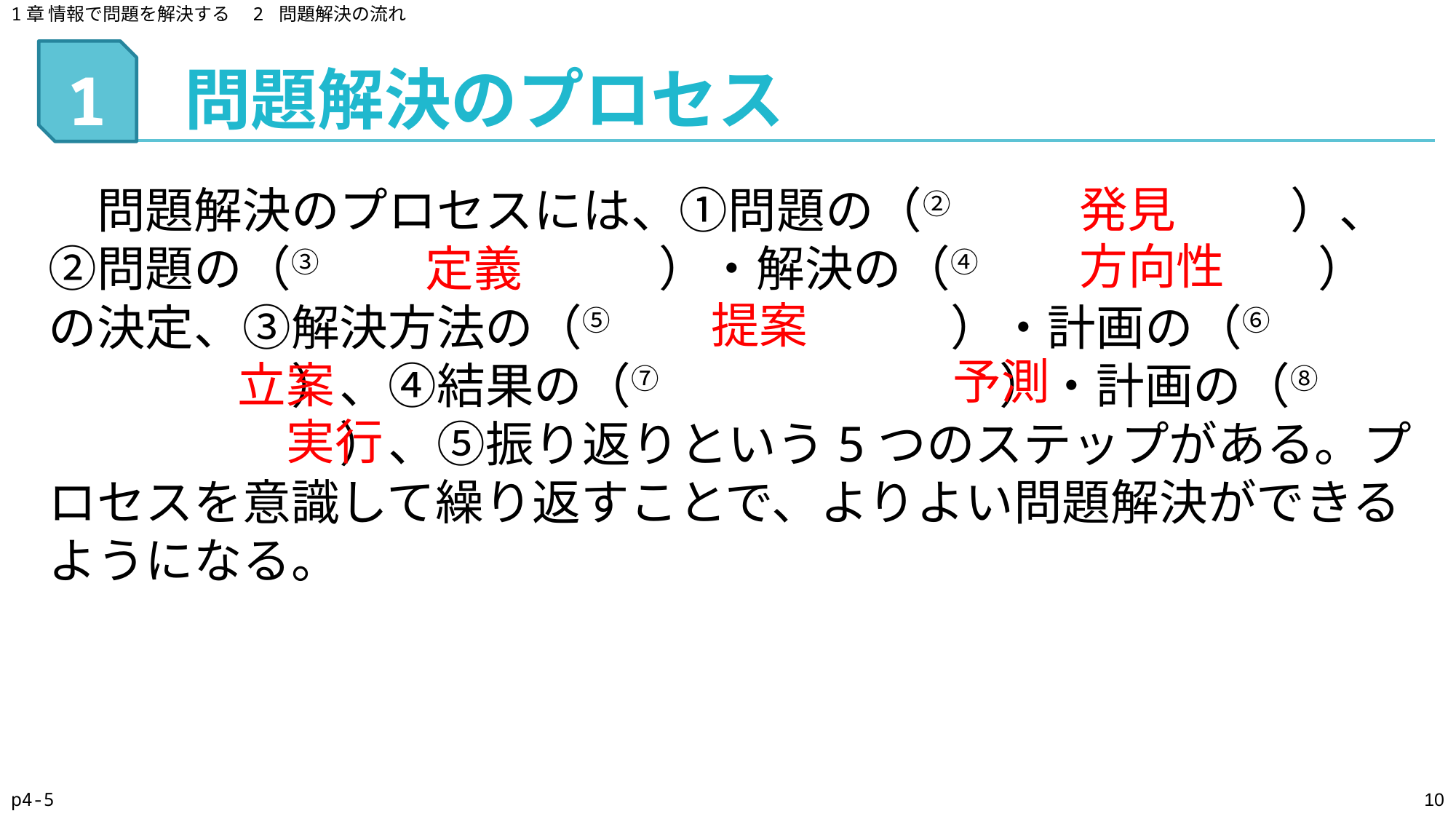

1章 情報で問題を解決する　2 問題解決の流れ

問題解決のプロセス
# 1
　問題解決のプロセスには、①問題の（②　　　　　　　）、②問題の（③　　　　　　　）・解決の（④　　　　　　　）の決定、③解決方法の（⑤　　　　　　　）・計画の（⑥　　　　　　　）、④結果の（⑦　　　　　　　）・計画の（⑧　　　　　　　）、⑤振り返りという5つのステップがある。プロセスを意識して繰り返すことで、よりよい問題解決ができるようになる。
発見
方向性
定義
提案
予測
立案
実行
10
p4-5